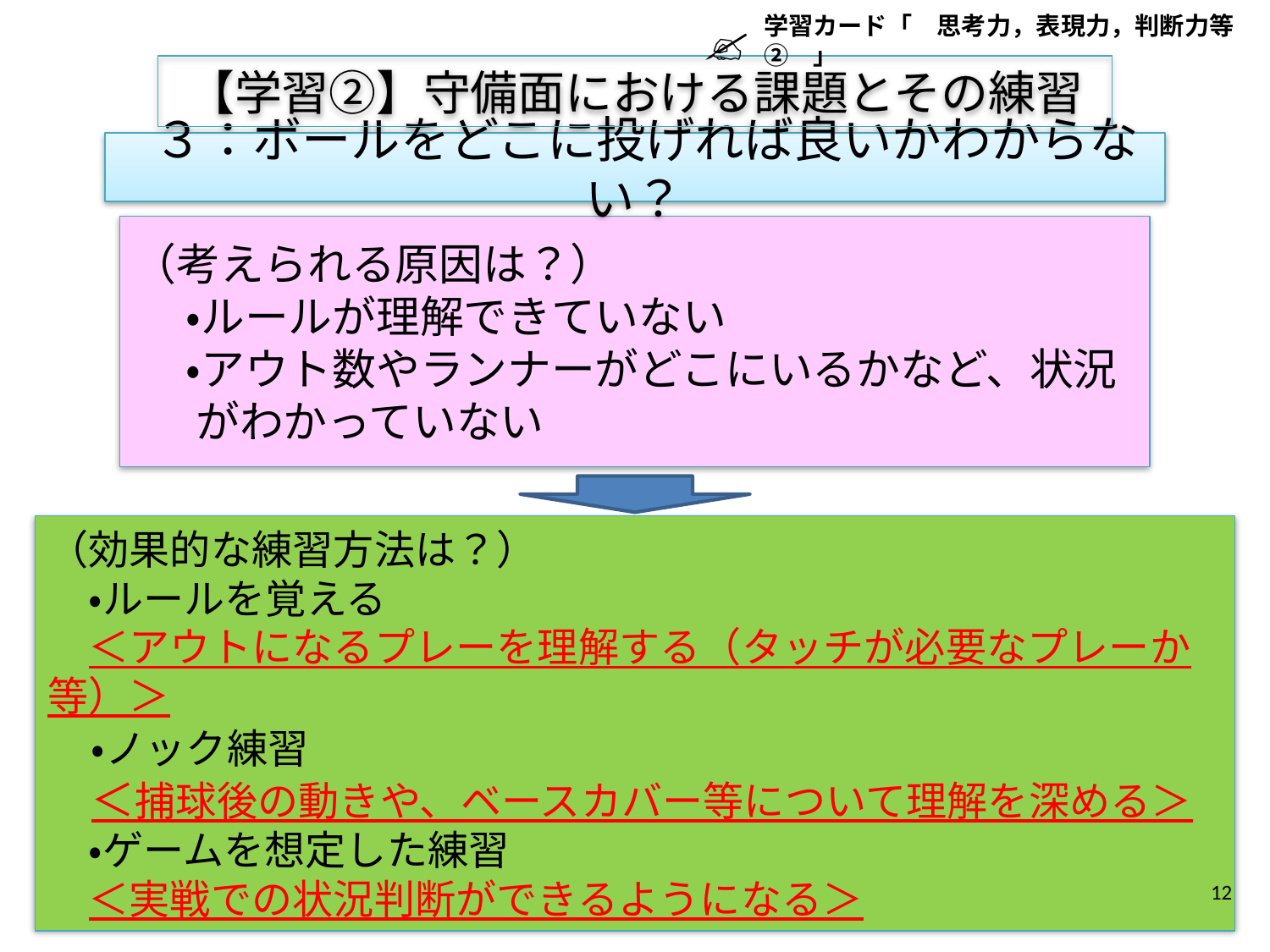

✍
学習カード「　思考力，表現力，判断力等②　」
【学習②】守備面における課題とその練習
 ３：ボールをどこに投げれば良いかわからない？
（考えられる原因は？）
　 ・ルールが理解できていない
　 ・アウト数やランナーがどこにいるかなど、状況
　  がわかっていない

（効果的な練習方法は？）
　・ルールを覚える
　＜アウトになるプレーを理解する（タッチが必要なプレーか等）＞
　・ノック練習
　＜捕球後の動きや、ベースカバー等について理解を深める＞
　・ゲームを想定した練習
　＜実戦での状況判断ができるようになる＞
12